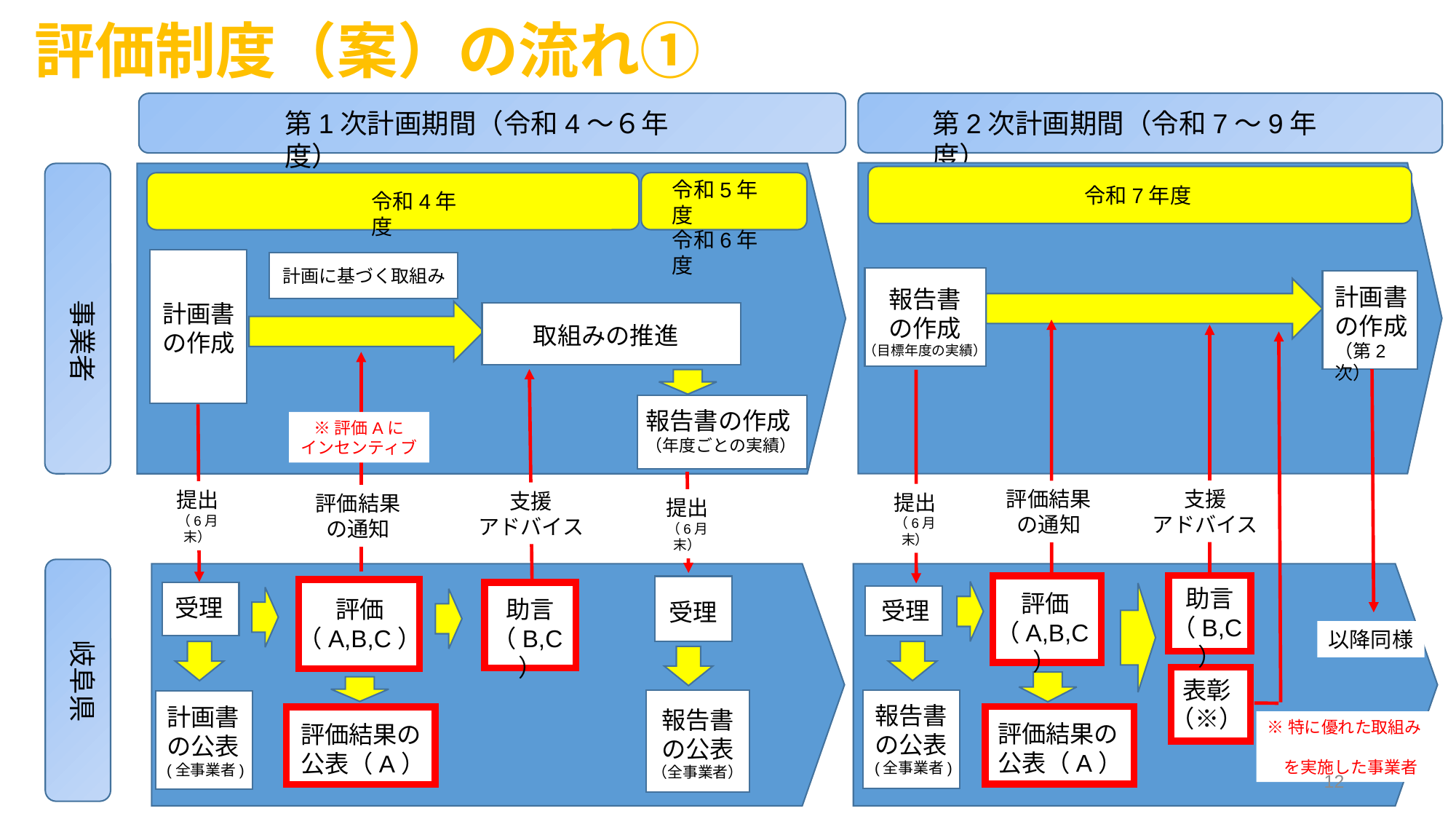

評価制度（案）の流れ①

第2次計画期間（令和7～9年度）
第1次計画期間（令和4～６年度）

令和5年度
令和6年度

令和7年度
令和4年度

計画に基づく取組み

計画書
の作成
（第2次）

報告書
の作成
（目標年度の実績）
事業者
計画書の作成

取組みの推進

報告書の作成
（年度ごとの実績）
※評価Aに
インセンティブ
支援
アドバイス
評価結果の通知
提出
（6月末）
支援
アドバイス
提出
（6月末）
評価結果の通知
提出
（6月末）

助言
（B,C）

評価
（A,B,C）

受理
助言
（B,C）
評価
（A,B,C）

受理
受理
以降同様
岐阜県

表彰
（※）

報告書の公表
(全事業者)
計画書の公表
(全事業者)
報告書の公表（全事業者）

※特に優れた取組み
　を実施した事業者
評価結果の公表（A）
評価結果の公表（A）
12